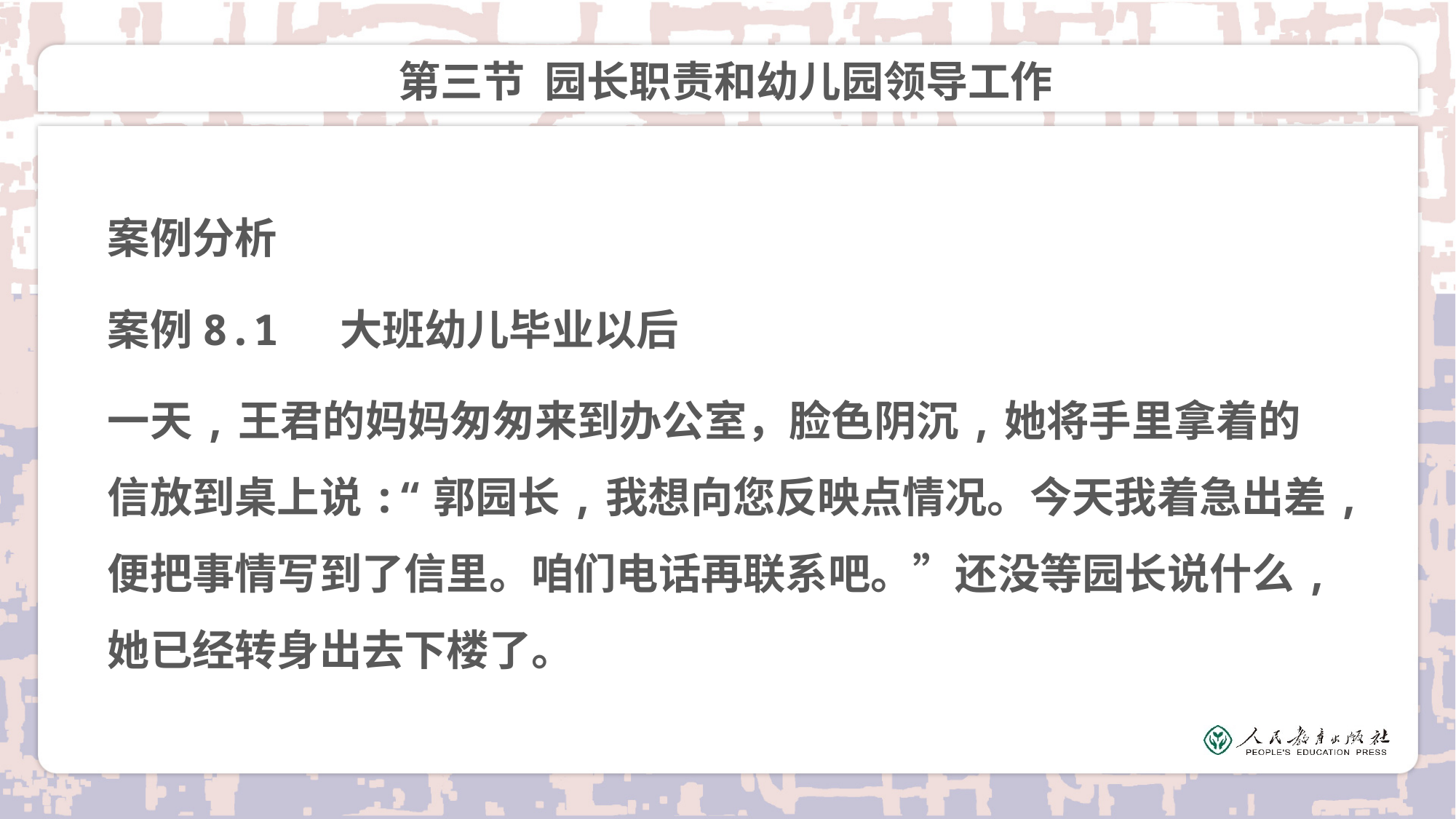

# 第三节  园长职责和幼儿园领导工作
案例分析
案例8.1  大班幼儿毕业以后
一天,王君的妈妈匆匆来到办公室，脸色阴沉,她将手里拿着的信放到桌上说:“郭园长,我想向您反映点情况。今天我着急出差,便把事情写到了信里。咱们电话再联系吧。”还没等园长说什么,她已经转身出去下楼了。